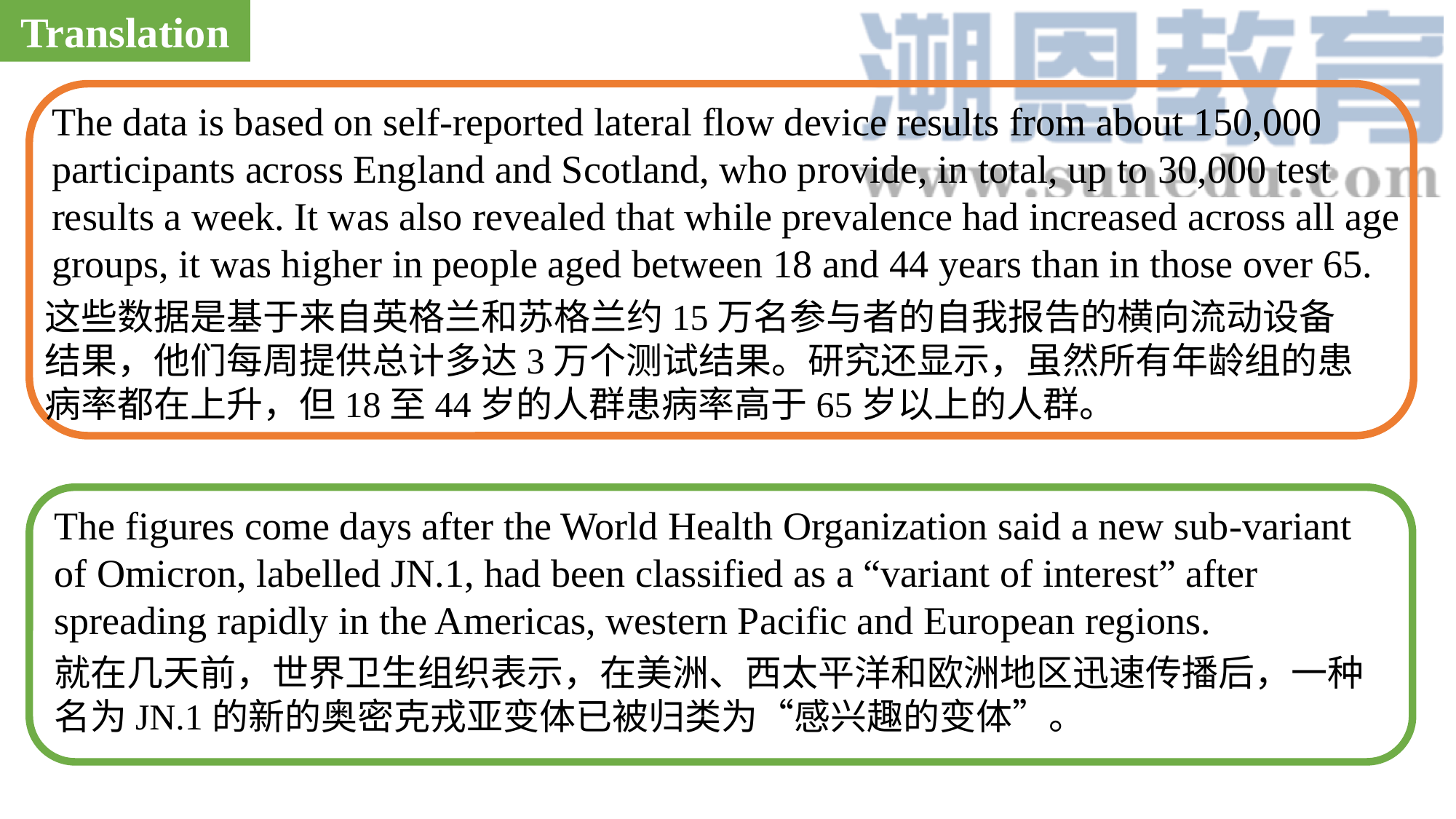

Translation

The data is based on self-reported lateral flow device results from about 150,000 participants across England and Scotland, who provide, in total, up to 30,000 test results a week. It was also revealed that while prevalence had increased across all age groups, it was higher in people aged between 18 and 44 years than in those over 65.
这些数据是基于来自英格兰和苏格兰约15万名参与者的自我报告的横向流动设备结果，他们每周提供总计多达3万个测试结果。研究还显示，虽然所有年龄组的患病率都在上升，但18至44岁的人群患病率高于65岁以上的人群。

The figures come days after the World Health Organization said a new sub-variant of Omicron, labelled JN.1, had been classified as a “variant of interest” after spreading rapidly in the Americas, western Pacific and European regions.
就在几天前，世界卫生组织表示，在美洲、西太平洋和欧洲地区迅速传播后，一种名为JN.1的新的奥密克戎亚变体已被归类为“感兴趣的变体”。